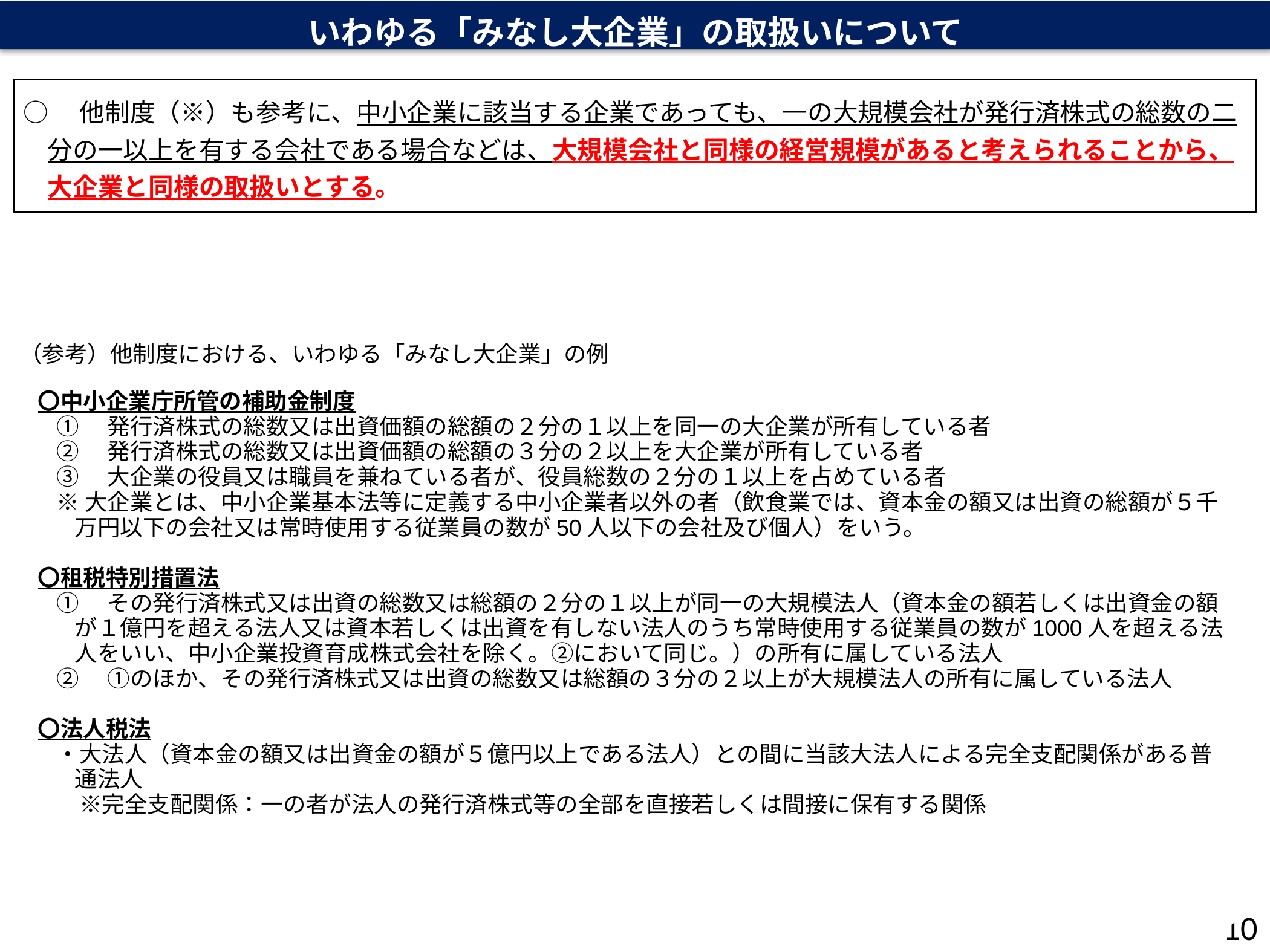

いわゆる「みなし大企業」の取扱いについて
○　他制度（※）も参考に、中小企業に該当する企業であっても、一の大規模会社が発行済株式の総数の二分の一以上を有する会社である場合などは、大規模会社と同様の経営規模があると考えられることから、大企業と同様の取扱いとする。
〇中小企業庁所管の補助金制度
①　発行済株式の総数又は出資価額の総額の２分の１以上を同一の大企業が所有している者
②　発行済株式の総数又は出資価額の総額の３分の２以上を大企業が所有している者
③　大企業の役員又は職員を兼ねている者が、役員総数の２分の１以上を占めている者
※大企業とは、中小企業基本法等に定義する中小企業者以外の者（飲食業では、資本金の額又は出資の総額が５千万円以下の会社又は常時使用する従業員の数が50人以下の会社及び個人）をいう。

〇租税特別措置法
①　その発行済株式又は出資の総数又は総額の２分の１以上が同一の大規模法人（資本金の額若しくは出資金の額が１億円を超える法人又は資本若しくは出資を有しない法人のうち常時使用する従業員の数が1000人を超える法人をいい、中小企業投資育成株式会社を除く。②において同じ。）の所有に属している法人
②　①のほか、その発行済株式又は出資の総数又は総額の３分の２以上が大規模法人の所有に属している法人

〇法人税法
・大法人（資本金の額又は出資金の額が５億円以上である法人）との間に当該大法人による完全支配関係がある普通法人
　※完全支配関係：一の者が法人の発行済株式等の全部を直接若しくは間接に保有する関係
（参考）他制度における、いわゆる「みなし大企業」の例
10